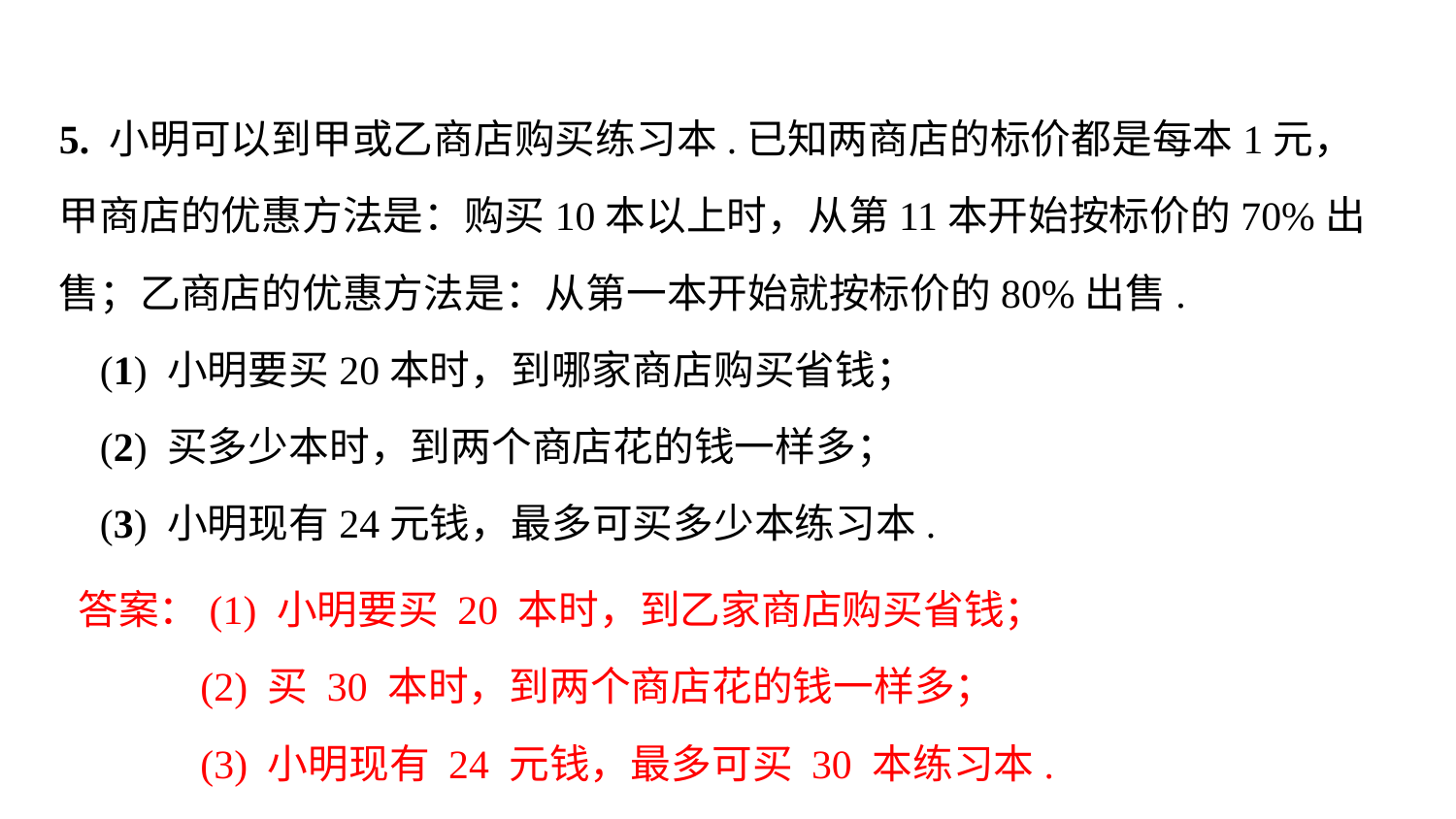

5. 小明可以到甲或乙商店购买练习本.已知两商店的标价都是每本1元，甲商店的优惠方法是：购买10本以上时，从第11本开始按标价的70%出售；乙商店的优惠方法是：从第一本开始就按标价的80%出售.
    (1) 小明要买20本时，到哪家商店购买省钱；
    (2) 买多少本时，到两个商店花的钱一样多；
    (3) 小明现有24元钱，最多可买多少本练习本.
答案：(1) 小明要买 20 本时，到乙家商店购买省钱；
            (2) 买 30 本时，到两个商店花的钱一样多；
            (3) 小明现有 24 元钱，最多可买 30 本练习本.